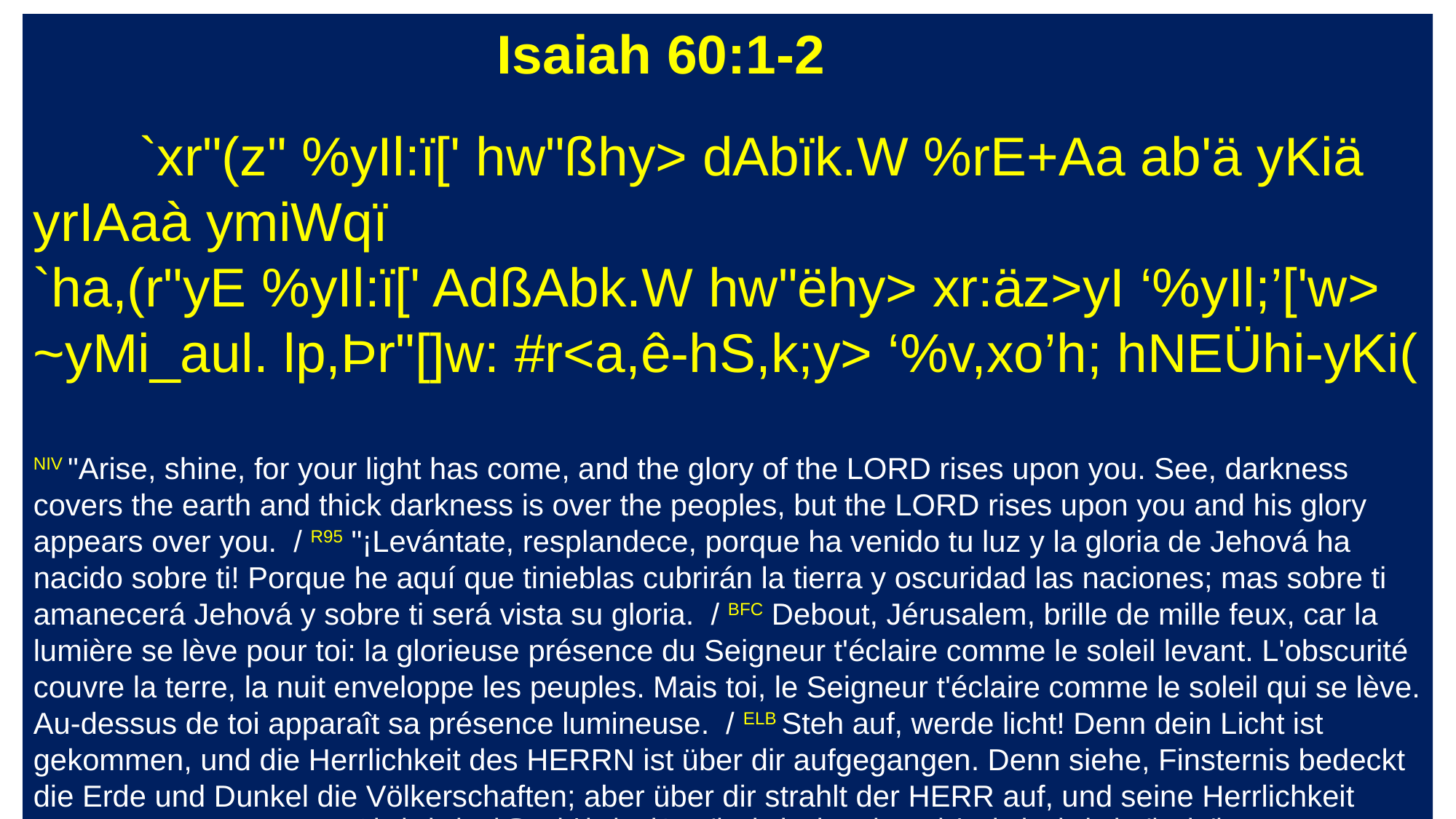

Isaiah 60:1-2

       `xr"(z" %yIl:ï[' hw"ßhy> dAbïk.W %rE+Aa ab'ä yKiä yrIAaà ymiWqï
`ha,(r"yE %yIl:ï[' AdßAbk.W hw"ëhy> xr:äz>yI ‘%yIl;’['w> ~yMi_aul. lp,Þr"[]w: #r<a,ê-hS,k;y> ‘%v,xo’h; hNEÜhi-yKi(
NIV "Arise, shine, for your light has come, and the glory of the LORD rises upon you. See, darkness covers the earth and thick darkness is over the peoples, but the LORD rises upon you and his glory appears over you.  / R95 "¡Levántate, resplandece, porque ha venido tu luz y la gloria de Jehová ha nacido sobre ti! Porque he aquí que tinieblas cubrirán la tierra y oscuridad las naciones; mas sobre ti amanecerá Jehová y sobre ti será vista su gloria.  / BFC Debout, Jérusalem, brille de mille feux, car la lumière se lève pour toi: la glorieuse présence du Seigneur t'éclaire comme le soleil levant. L'obscurité couvre la terre, la nuit enveloppe les peuples. Mais toi, le Seigneur t'éclaire comme le soleil qui se lève. Au-dessus de toi apparaît sa présence lumineuse.  / ELB Steh auf, werde licht! Denn dein Licht ist gekommen, und die Herrlichkeit des HERRN ist über dir aufgegangen. Denn siehe, Finsternis bedeckt die Erde und Dunkel die Völkerschaften; aber über dir strahlt der HERR auf, und seine Herrlichkeit erscheint über dir.  / KOR일어나라 빛을 발하라 이는 네 빛이 이르렀고 여호와의 영광이 네 위에 임하였음이니라. 보라 어두움이 땅을 덮을 것이며 캄캄함이 만민을 가리우려니와 오직 여호와께서 네 위에 임하실 것이며 그 영광이 네 위에 나타나리니  / CUV 興起發光.因為你的光已經來到,耶和華的榮耀發現照耀你．看哪,黑暗遮蓋大地,幽暗遮蓋萬民.耶和華卻要顯現照耀你,他的榮耀要現在你身上.